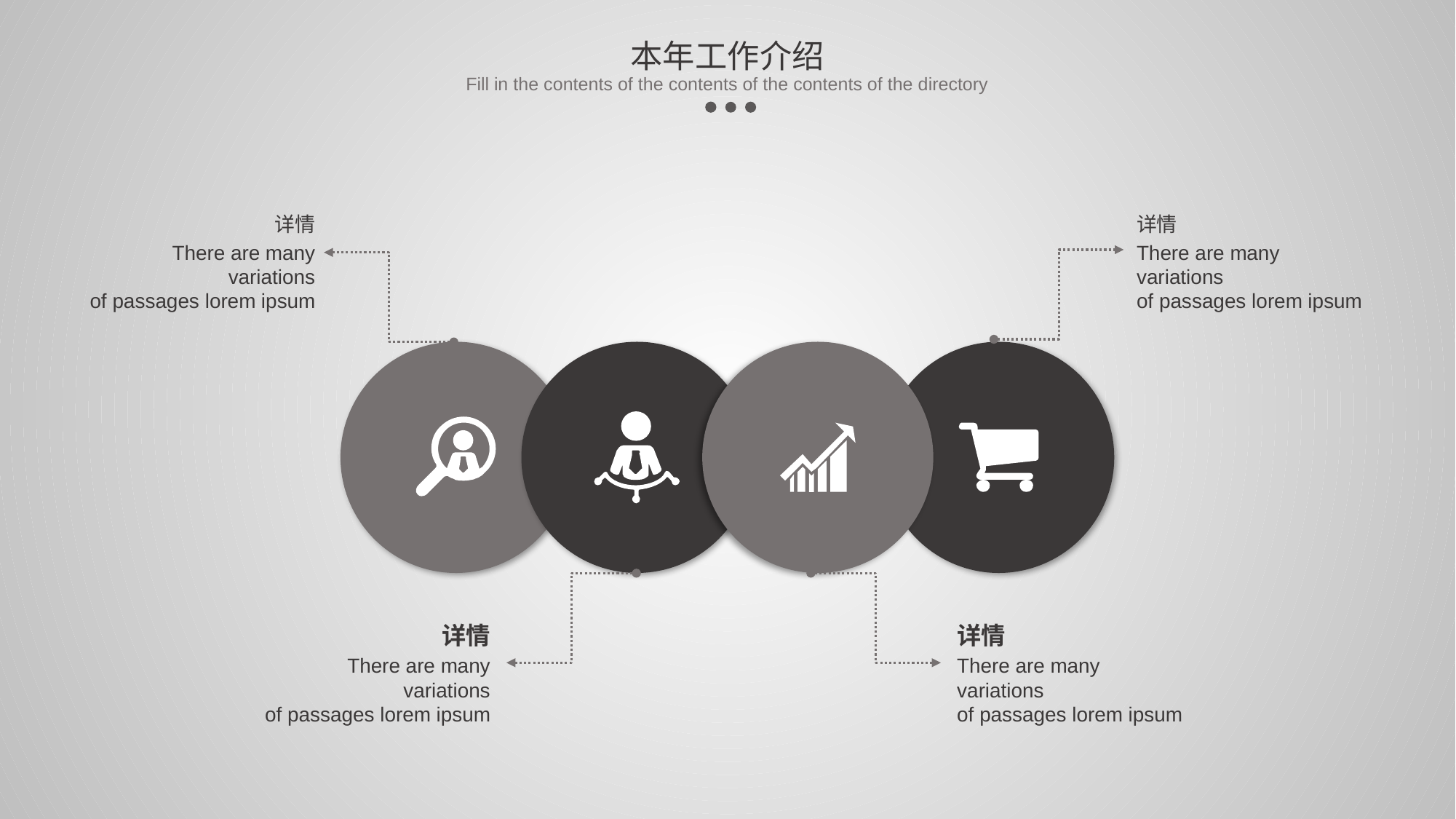

本年工作介绍
Fill in the contents of the contents of the contents of the directory

详情
There are many variations
of passages lorem ipsum
详情
There are many variations
of passages lorem ipsum

详情
There are many variations
of passages lorem ipsum
详情
There are many variations
of passages lorem ipsum